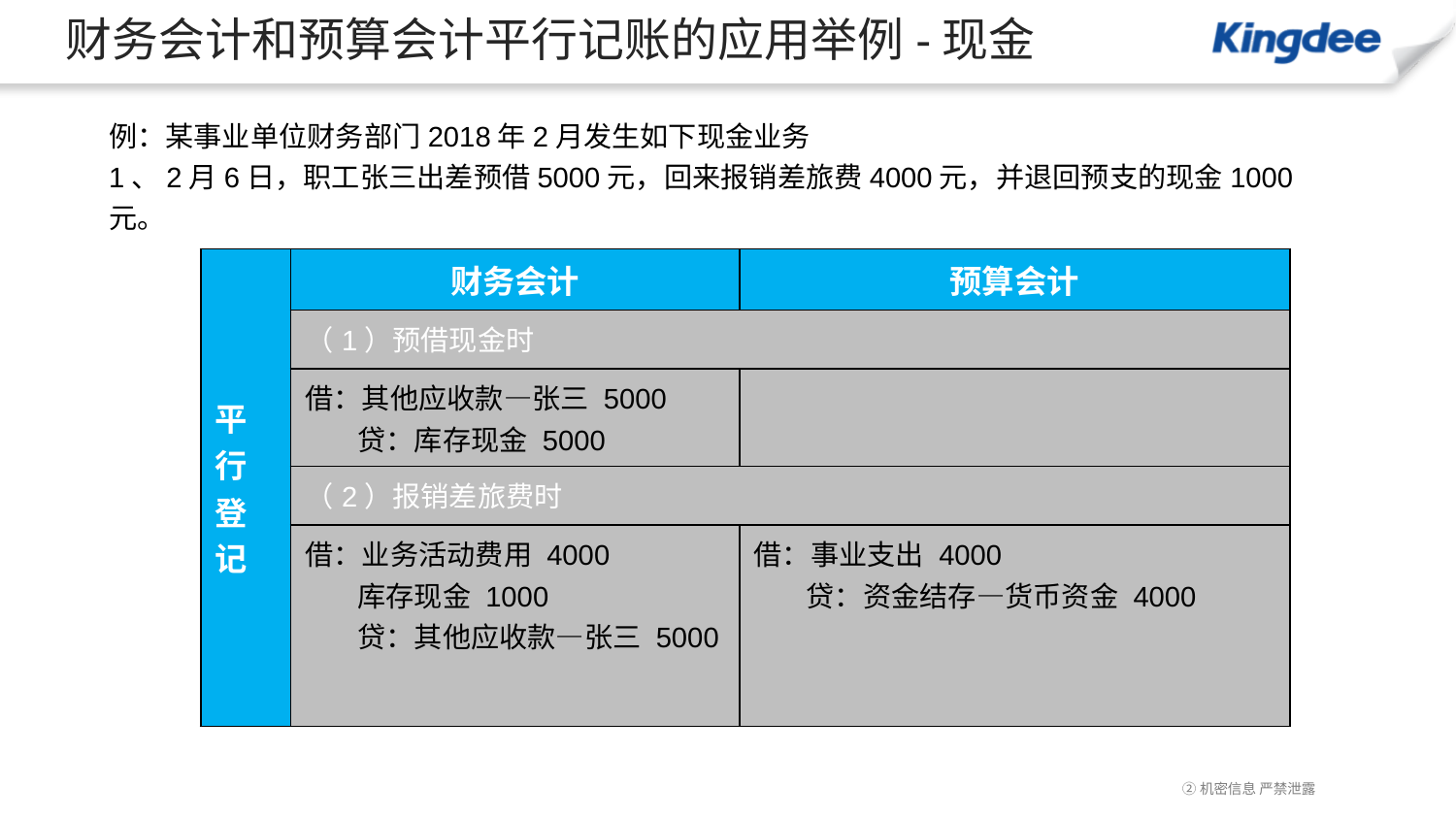

# 财务会计和预算会计平行记账的应用举例-现金
例：某事业单位财务部门2018年2月发生如下现金业务
1、2月6日，职工张三出差预借5000元，回来报销差旅费4000元，并退回预支的现金1000元。
| 平 行 登 记 | 财务会计 | 预算会计 |
| --- | --- | --- |
|  | （1）预借现金时 |  |
|  | 借：其他应收款—张三 5000 贷：库存现金 5000 |  |
|  | （2）报销差旅费时 |  |
|  | 借：业务活动费用 4000 库存现金 1000 贷：其他应收款—张三 5000 | 借：事业支出 4000 贷：资金结存—货币资金 4000 |